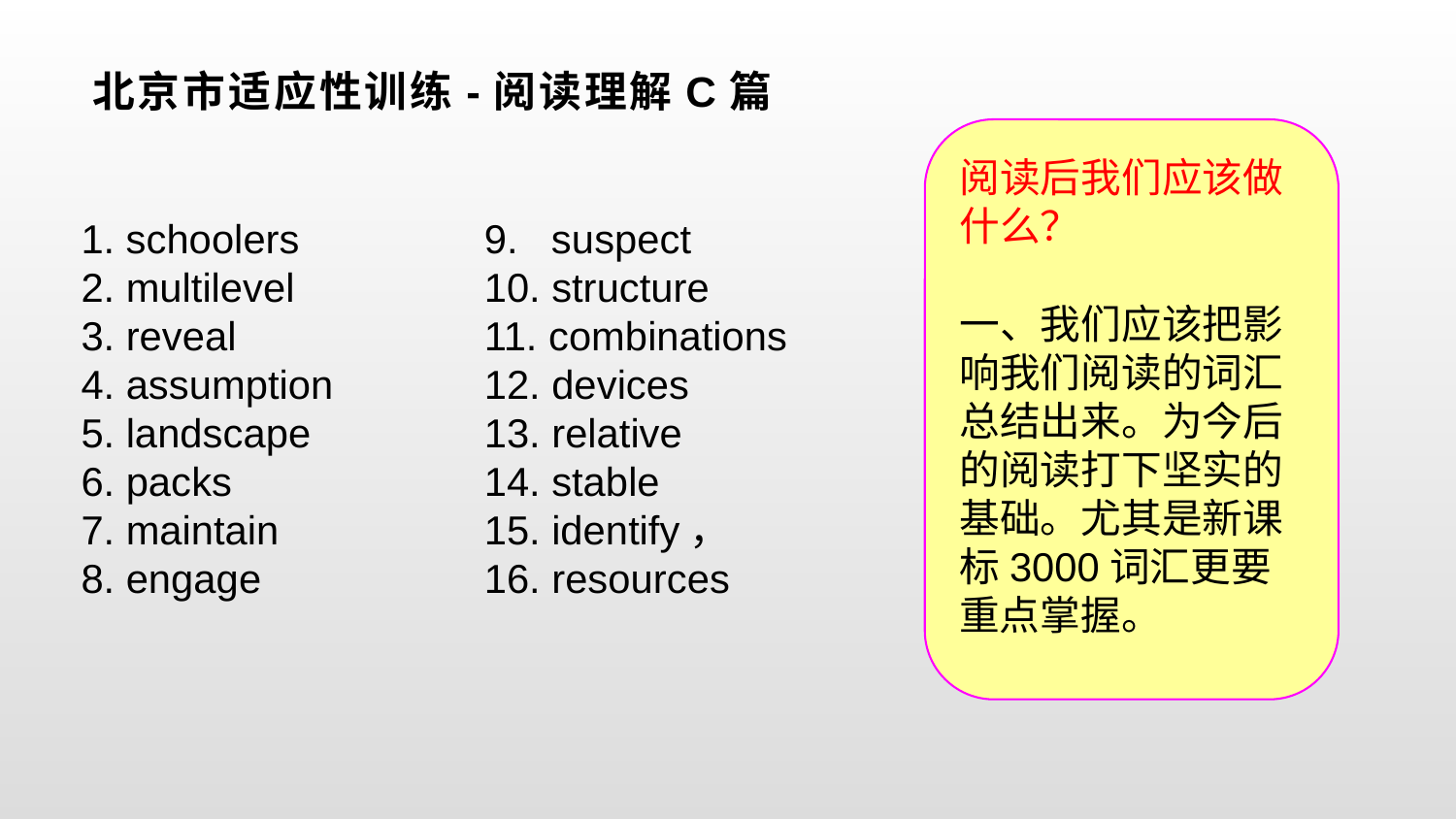

# 北京市适应性训练-阅读理解C篇

阅读后我们应该做什么？

一、我们应该把影响我们阅读的词汇总结出来。为今后的阅读打下坚实的基础。尤其是新课标3000词汇更要重点掌握。

1. schoolers
2. multilevel
3. reveal
4. assumption
5. landscape
6. packs
7. maintain
8. engage

9.   suspect
10. structure
11. combinations
12. devices
13. relative
14. stable
15. identify，
16. resources